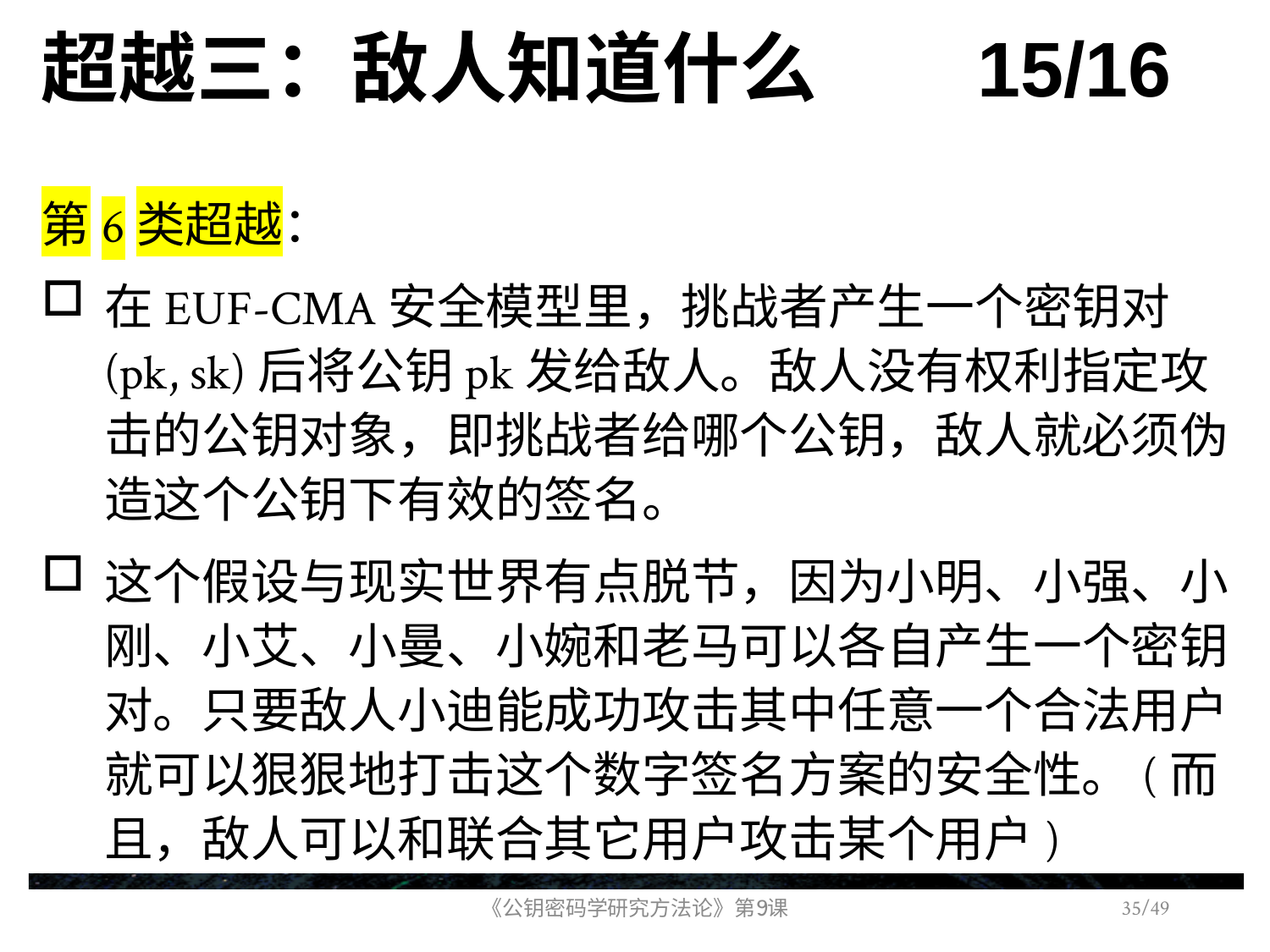

# 超越三：敌人知道什么        15/16
第6类超越：
在EUF-CMA安全模型里，挑战者产生一个密钥对(pk, sk)后将公钥pk发给敌人。敌人没有权利指定攻击的公钥对象，即挑战者给哪个公钥，敌人就必须伪造这个公钥下有效的签名。
这个假设与现实世界有点脱节，因为小明、小强、小刚、小艾、小曼、小婉和老马可以各自产生一个密钥对。只要敌人小迪能成功攻击其中任意一个合法用户就可以狠狠地打击这个数字签名方案的安全性。(而且，敌人可以和联合其它用户攻击某个用户)
《公钥密码学研究方法论》第9课
35/49